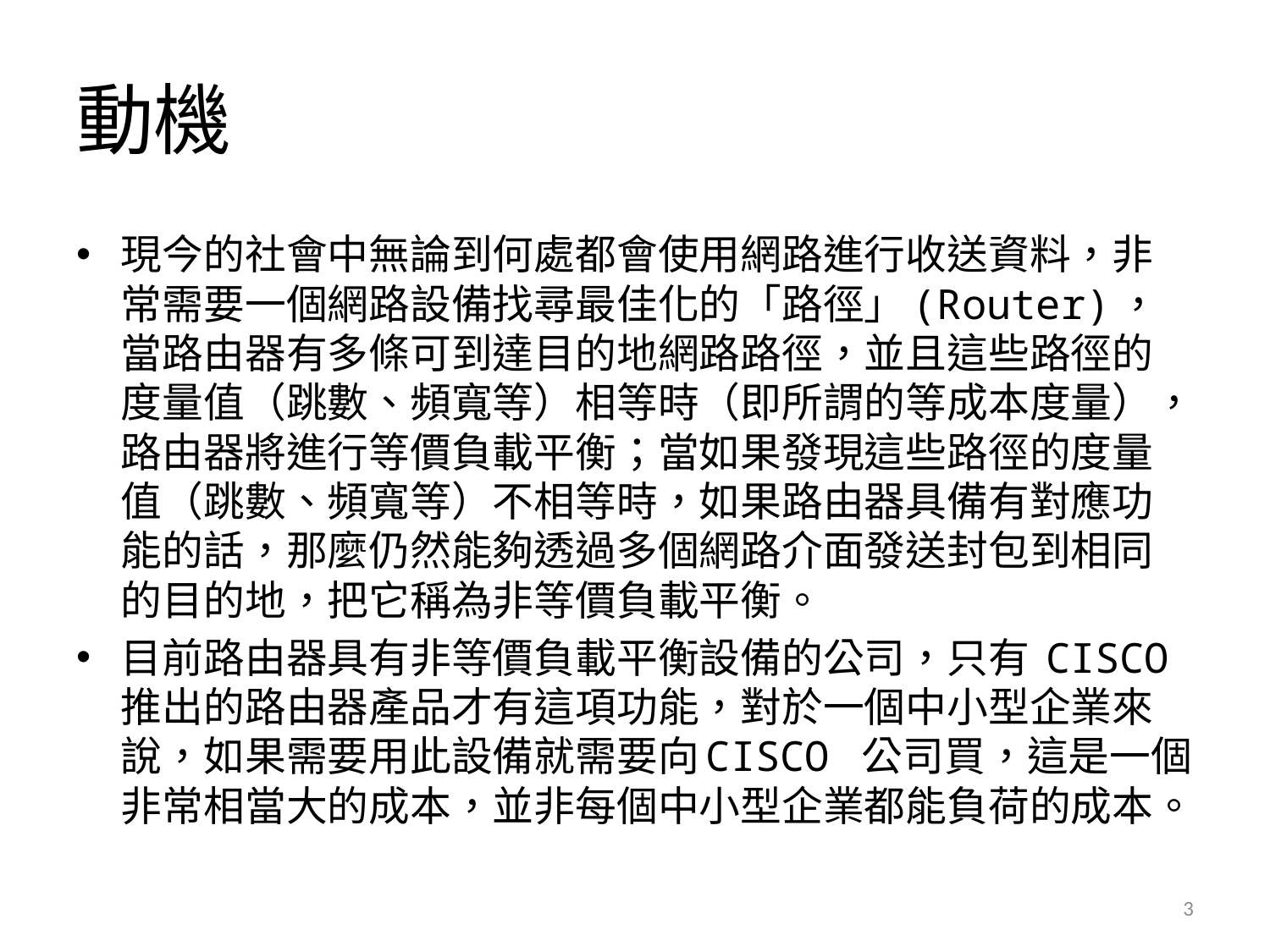

# 動機
現今的社會中無論到何處都會使用網路進行收送資料，非常需要一個網路設備找尋最佳化的「路徑」(Router)，當路由器有多條可到達目的地網路路徑，並且這些路徑的度量值（跳數、頻寬等）相等時（即所謂的等成本度量），路由器將進行等價負載平衡；當如果發現這些路徑的度量值（跳數、頻寬等）不相等時，如果路由器具備有對應功能的話，那麼仍然能夠透過多個網路介面發送封包到相同的目的地，把它稱為非等價負載平衡。
目前路由器具有非等價負載平衡設備的公司，只有 CISCO 推出的路由器產品才有這項功能，對於一個中小型企業來說，如果需要用此設備就需要向CISCO 公司買，這是一個非常相當大的成本，並非每個中小型企業都能負荷的成本。

3